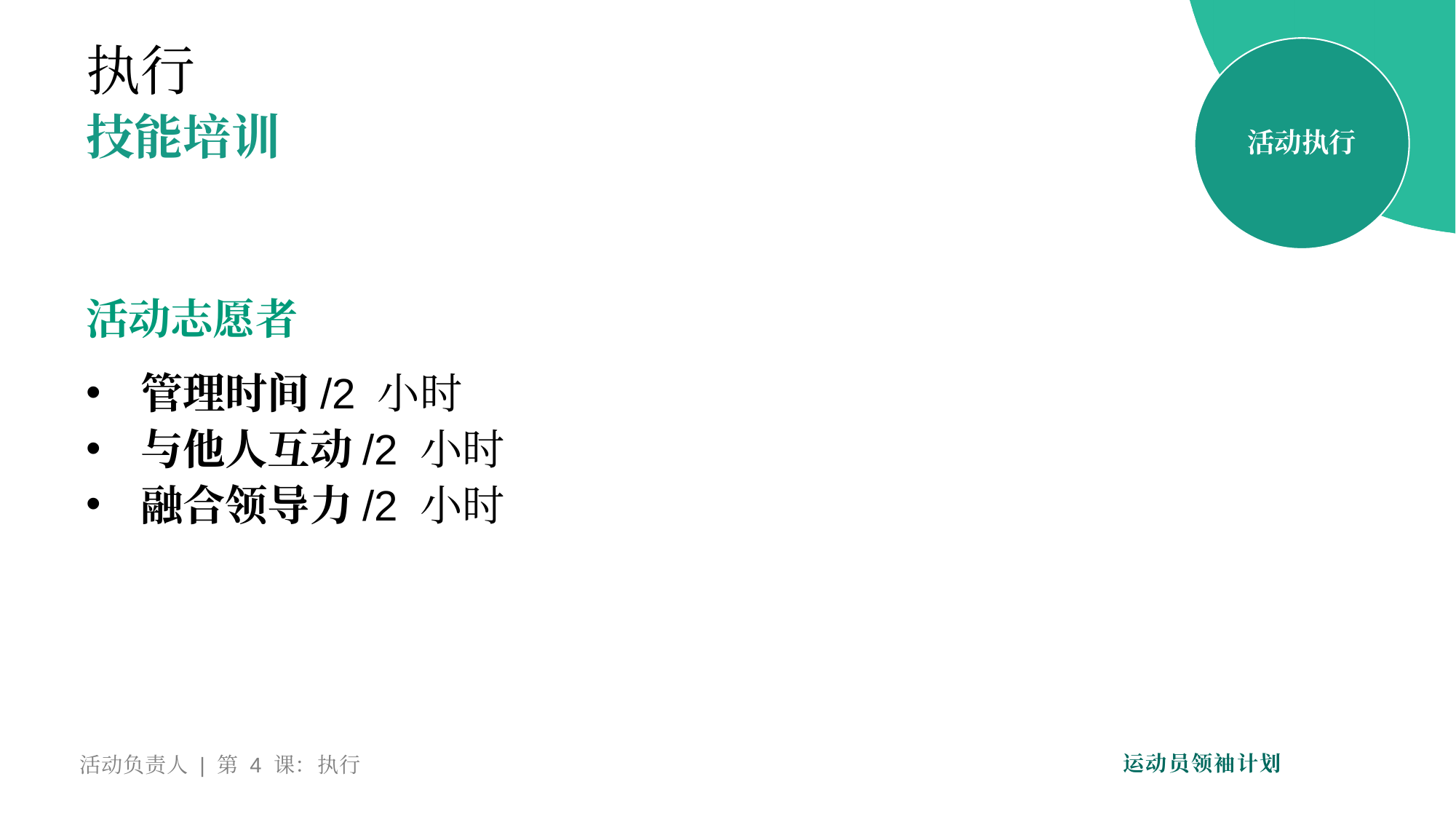

执行

活动执行
技能培训
活动志愿者
管理时间/2 小时
与他人互动/2 小时
融合领导力/2 小时
活动负责人 | 第 4 课：执行